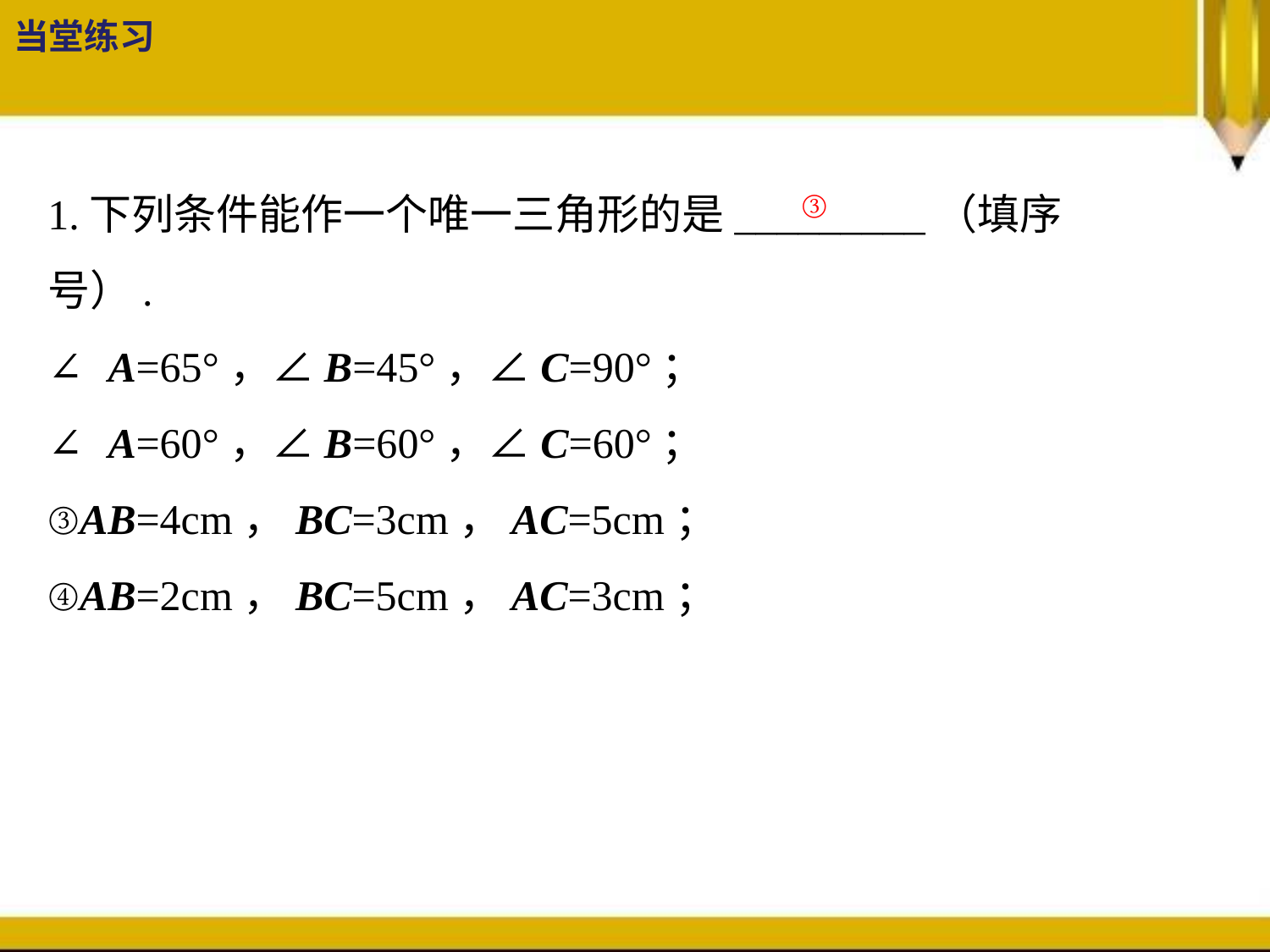

当堂练习
1.下列条件能作一个唯一三角形的是_________（填序号）.
①∠A=65°，∠B=45°，∠C=90°；
②∠A=60°，∠B=60°，∠C=60°；
③AB=4cm，BC=3cm，AC=5cm；
④AB=2cm，BC=5cm，AC=3cm；
③